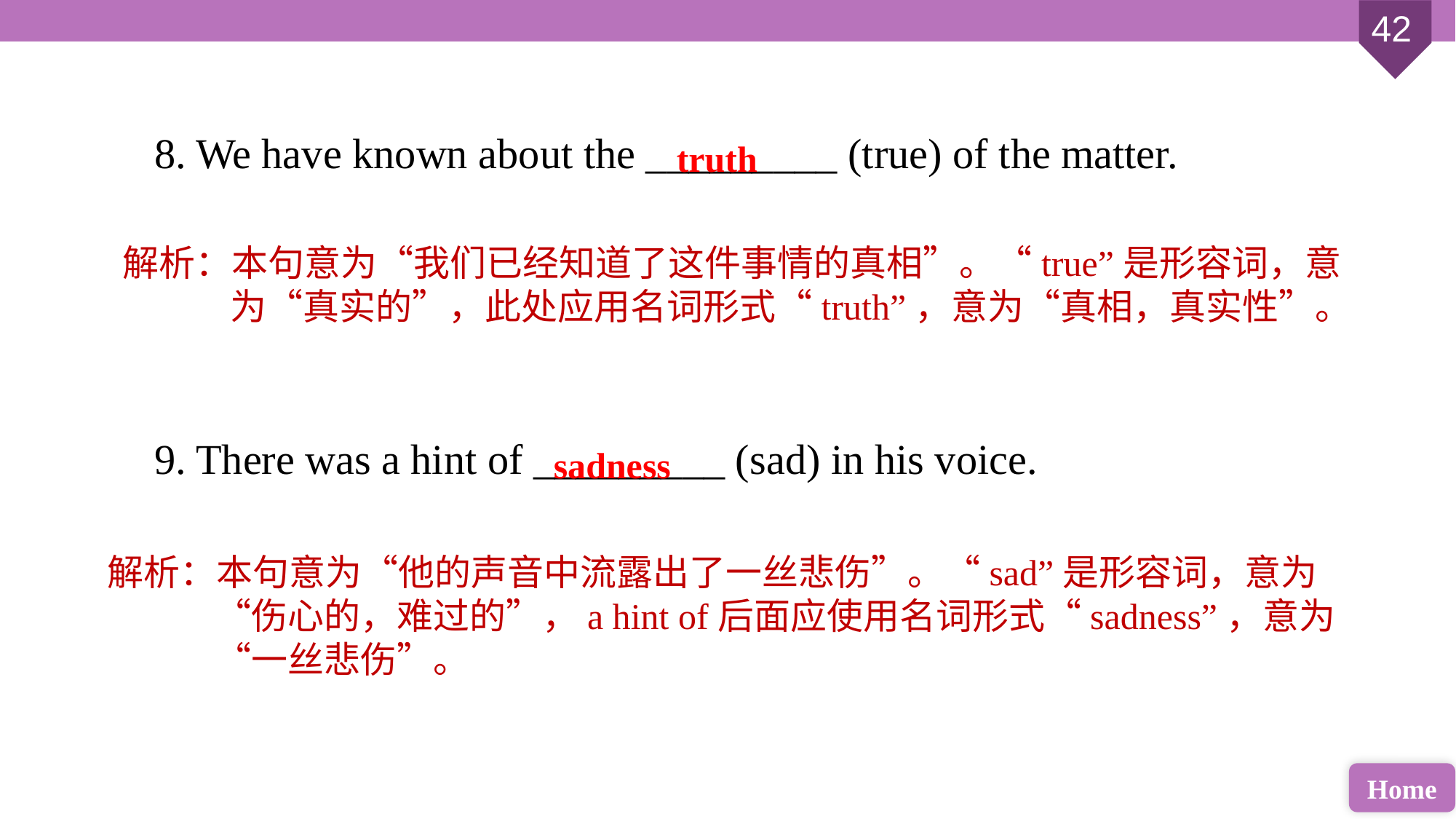

8. We have known about the _________ (true) of the matter.

9. There was a hint of _________ (sad) in his voice.
truth
解析：本句意为“我们已经知道了这件事情的真相”。“true”是形容词，意为“真实的”，此处应用名词形式“truth”，意为“真相，真实性”。
sadness
解析：本句意为“他的声音中流露出了一丝悲伤”。“sad”是形容词，意为“伤心的，难过的”，a hint of后面应使用名词形式“sadness”，意为“一丝悲伤”。